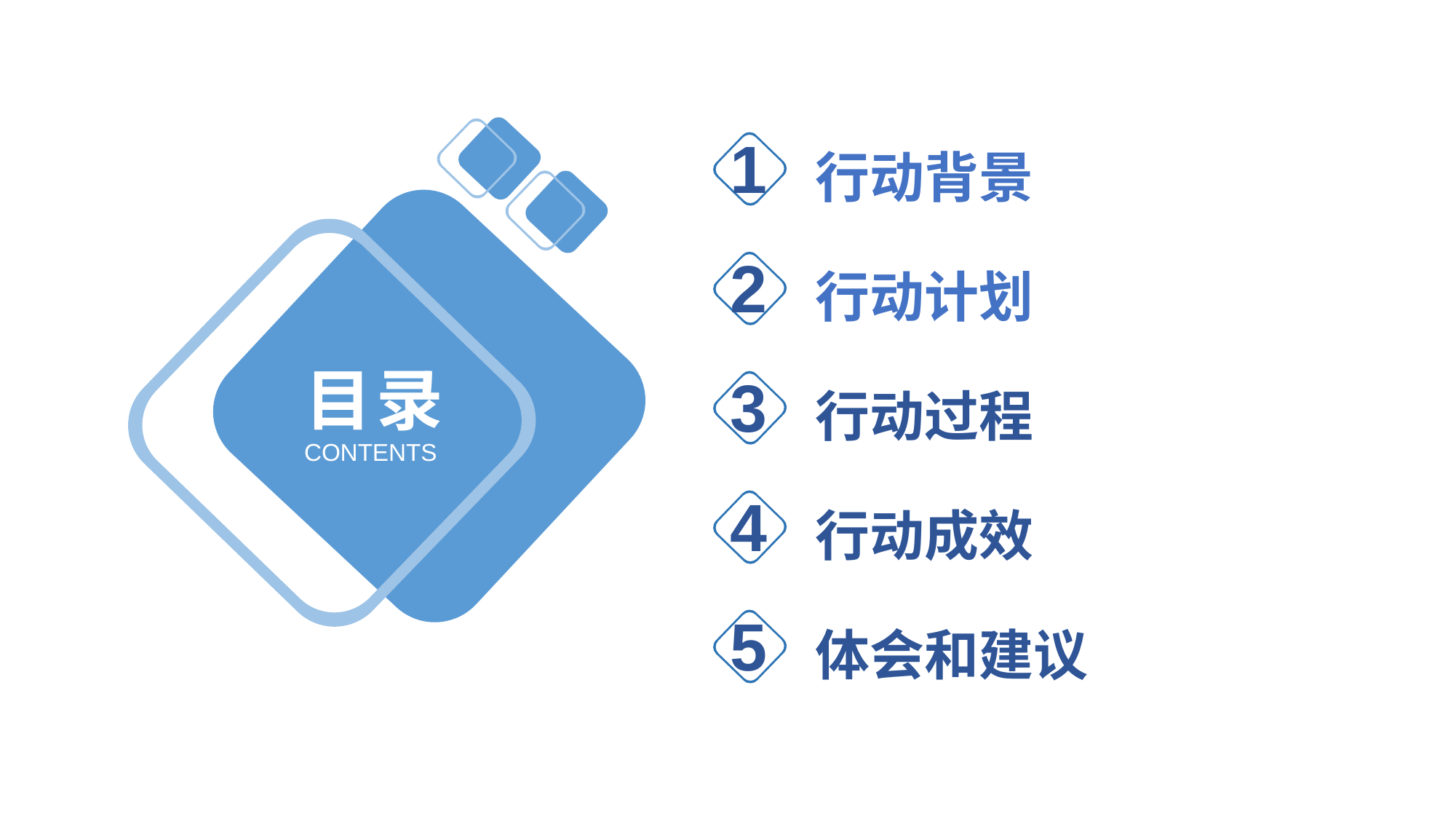

1

行动背景

2

行动计划
行动背景

目录
3

行动过程
行动计划
CONTENTS
4
行动过程

行动成效
5

体会和建议